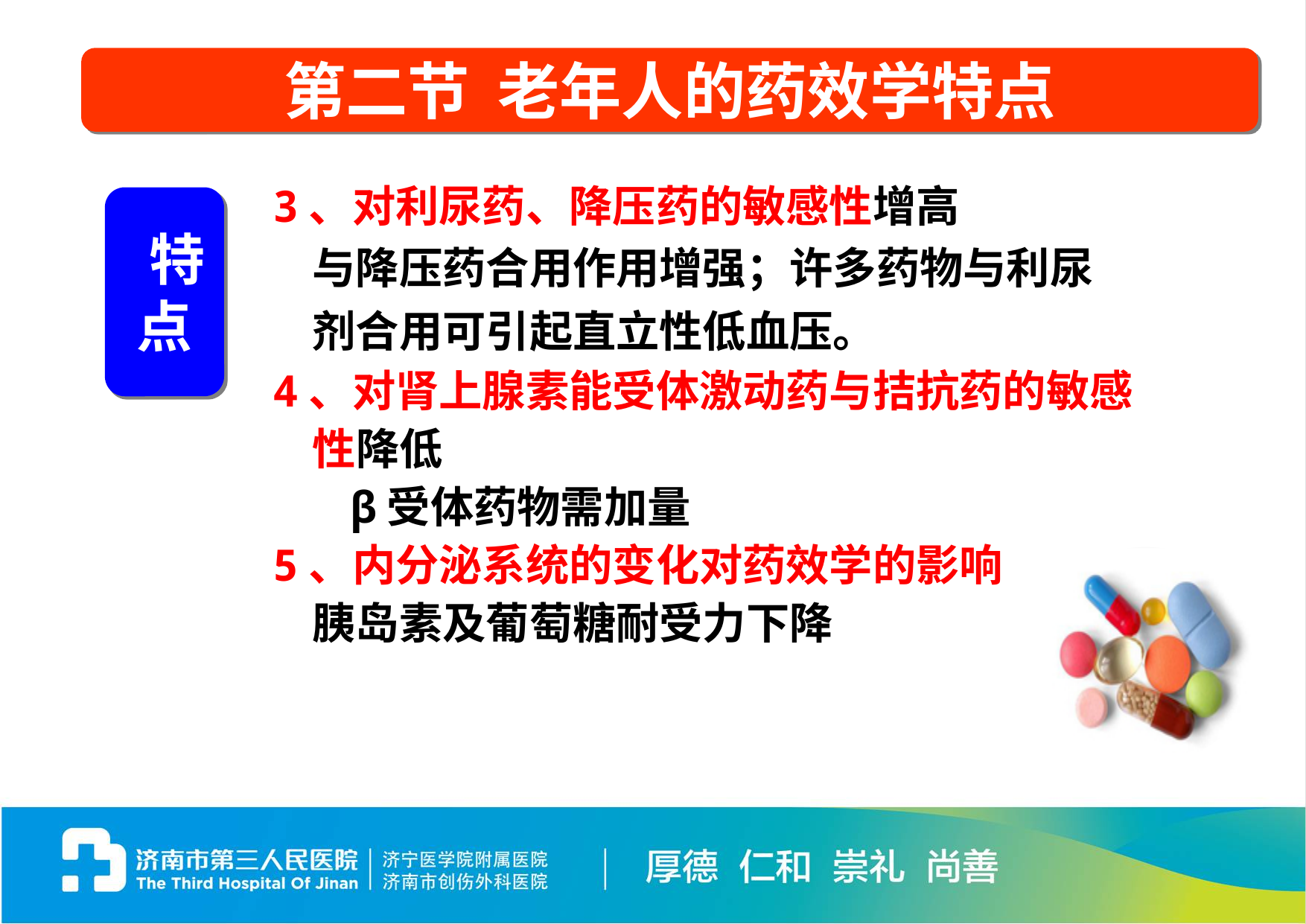

第二节  老年人的药效学特点
 特点
3、对利尿药、降压药的敏感性增高
   与降压药合用作用增强；许多药物与利尿
   剂合用可引起直立性低血压。
4、对肾上腺素能受体激动药与拮抗药的敏感
   性降低
   β受体药物需加量
5、内分泌系统的变化对药效学的影响
   胰岛素及葡萄糖耐受力下降